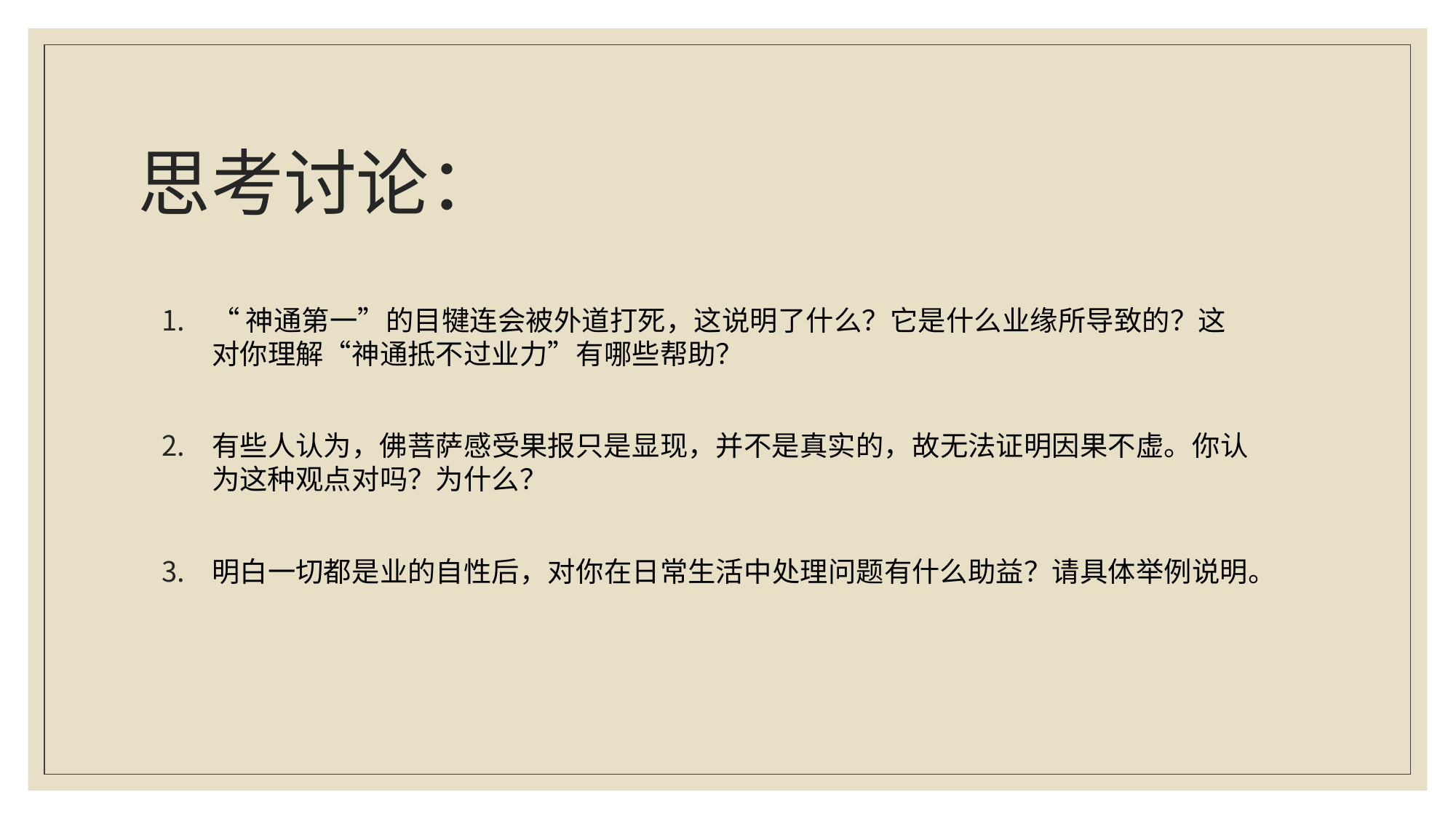

# 思考讨论：
“神通第一”的目犍连会被外道打死，这说明了什么？它是什么业缘所导致的？这对你理解“神通抵不过业力”有哪些帮助？

有些人认为，佛菩萨感受果报只是显现，并不是真实的，故无法证明因果不虚。你认为这种观点对吗？为什么？

明白一切都是业的自性后，对你在日常生活中处理问题有什么助益？请具体举例说明。